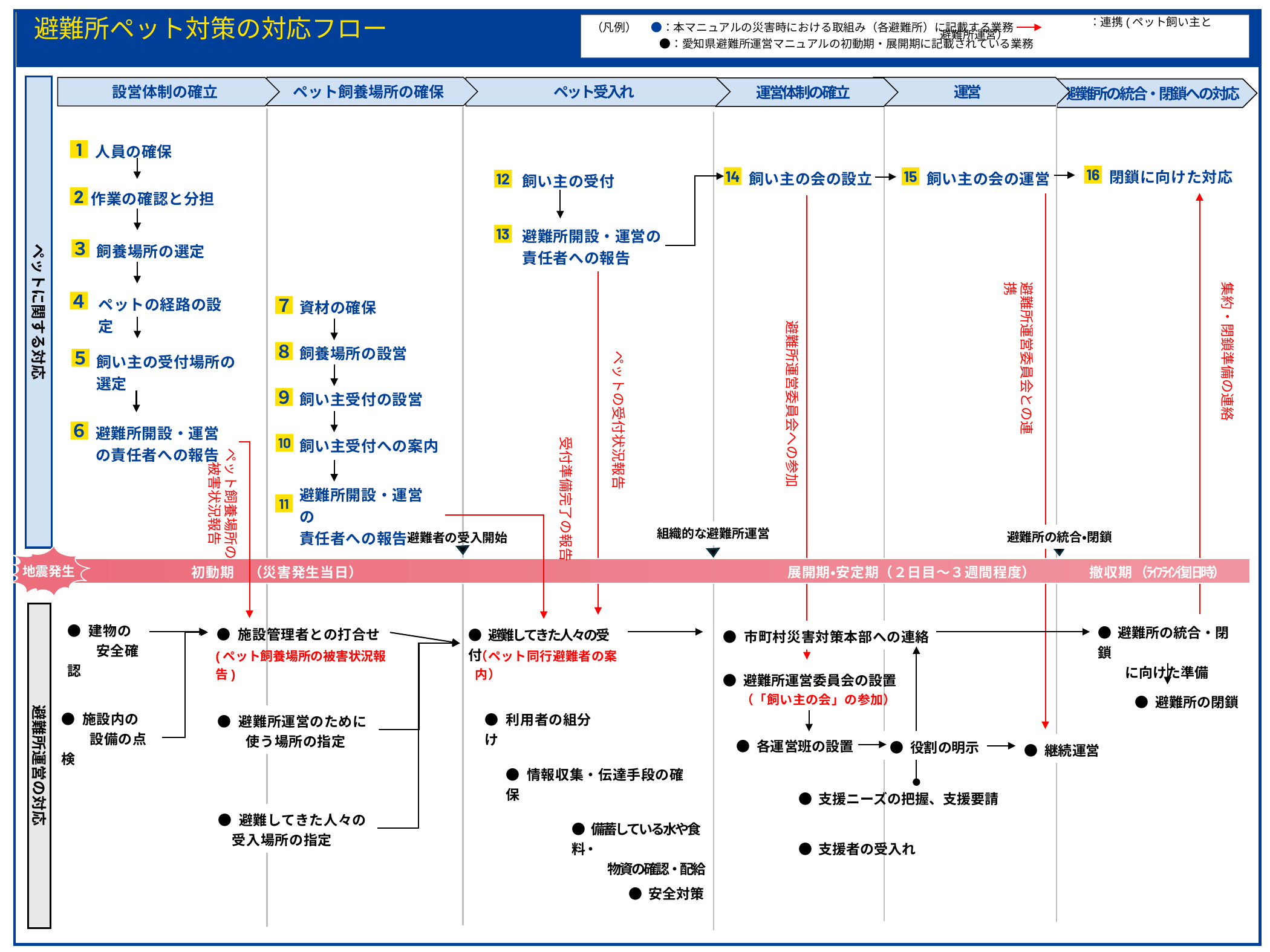

避難所ペット対策の対応フロー

　　　　　　　　　　 　　    ：連携(ペット飼い主と避難所運営）

（凡例）　 ●：本マニュアルの災害時における取組み（各避難所）に記載する業務
　　　　　　●：愛知県避難所運営マニュアルの初動期・展開期に記載されている業務
ペットに関する対応
ペット飼養場所の確保
運営
ペット受入れ
設営体制の確立
運営体制の確立
避難所の統合・閉鎖への対応
人員の確保
1
閉鎖に向けた対応
飼い主の会の設立
飼い主の会の運営
飼い主の受付
16
14
15
12
作業の確認と分担
2
避難所開設・運営の
責任者への報告
13
飼養場所の選定
３
避難所運営委員会との連携
集約・閉鎖準備の連絡
ペットの経路の設定
資材の確保
４
７
避難所運営委員会への参加
飼養場所の設営
ペットの受付状況報告
８
飼い主の受付場所の選定
５
飼い主受付の設営
ペット飼養場所の
被害状況報告
９
避難所開設・運営の責任者への報告
６
受付準備完了の報告
飼い主受付への案内
10
避難所開設・運営の
責任者への報告
11
組織的な避難所運営
避難所の統合・閉鎖
避難者の受入開始
地震発生

初動期　（災害発生当日）　　　　　　　　　　　　　　　　　　　　　　　　　　　　       展開期・安定期（２日目～３週間程度）　　　   撤収期（ﾗｲﾌﾗｲﾝ復旧時）

避難所運営の対応

● 建物の
　　安全確認
● 避難所の統合・閉鎖
　　に向けた準備
● 施設管理者との打合せ
●  避難してきた人々の受付
● 市町村災害対策本部への連絡
（ペット同行避難者の案内）
(ペット飼養場所の被害状況報告)
● 避難所運営委員会の設置
（「飼い主の会」の参加）
● 避難所の閉鎖
● 施設内の
　　設備の点検
● 利用者の組分け
● 避難所運営のために
　　使う場所の指定
● 各運営班の設置
● 役割の明示
● 継続運営

● 情報収集・伝達手段の確保
● 支援ニーズの把握、支援要請
● 支援者の受入れ
● 避難してきた人々の
    受入場所の指定
●  備蓄している水や食料・
　　　物資の確認・配給
● 安全対策